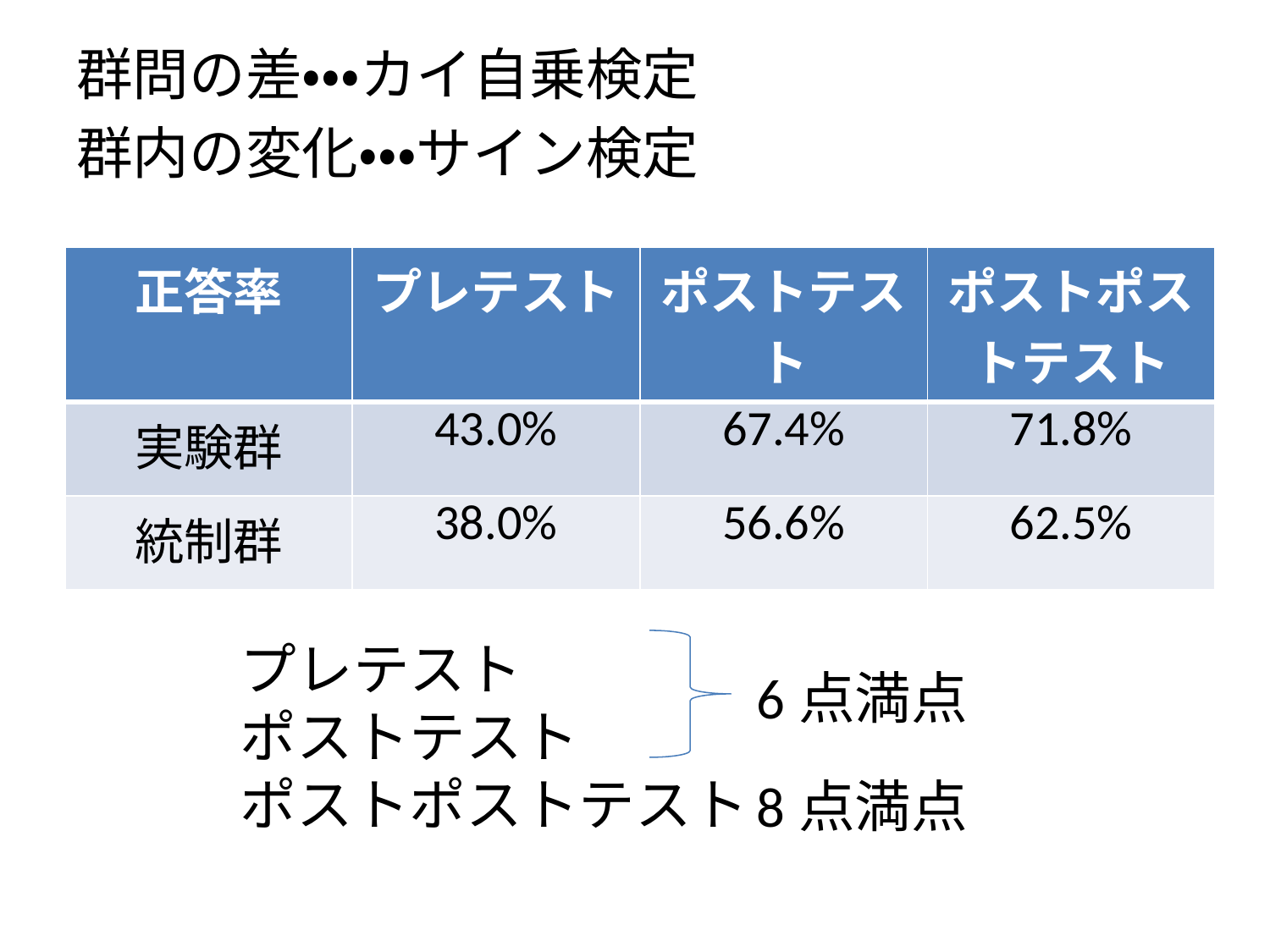

群問の差・・・カイ自乗検定
群内の変化・・・サイン検定
| 正答率 | プレテスト | ポストテスト | ポストポストテスト |
| --- | --- | --- | --- |
| 実験群 | 43.0% | 67.4% | 71.8% |
| 統制群 | 38.0% | 56.6% | 62.5% |
プレテスト
ポストテスト
ポストポストテスト

6点満点
8点満点